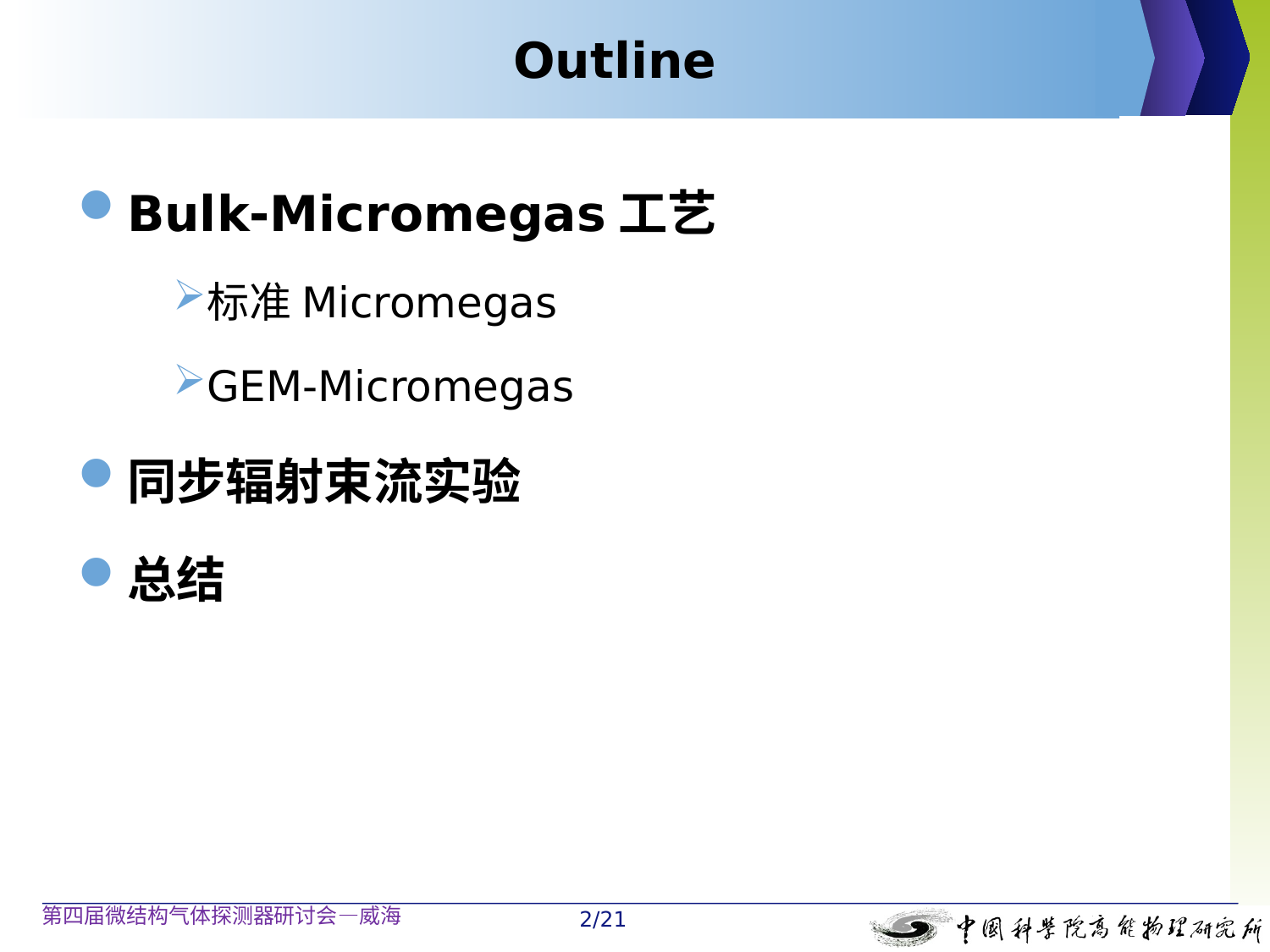

# Outline
Bulk-Micromegas工艺
标准Micromegas
GEM-Micromegas
同步辐射束流实验
总结

第四届微结构气体探测器研讨会—威海
2/21